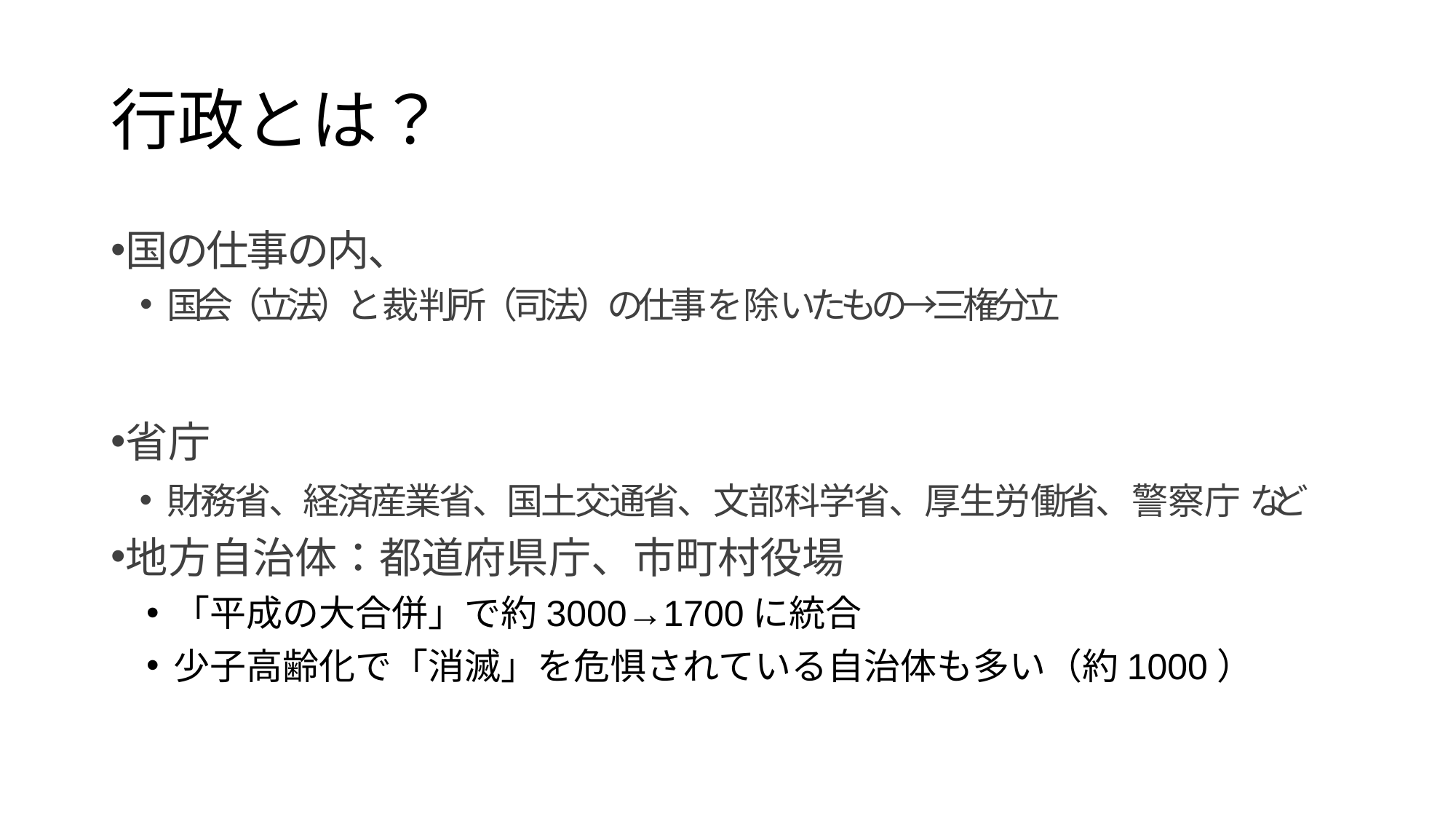

# 行政とは？
国の仕事の内、
国会（立法）と裁判所（司法）の仕事を除いたもの→三権分立

省庁
財務省、経済産業省、国土交通省、文部科学省、厚生労働省、警察庁　など
地方自治体：都道府県庁、市町村役場
「平成の大合併」で約3000→1700に統合
少子高齢化で「消滅」を危惧されている自治体も多い（約1000）